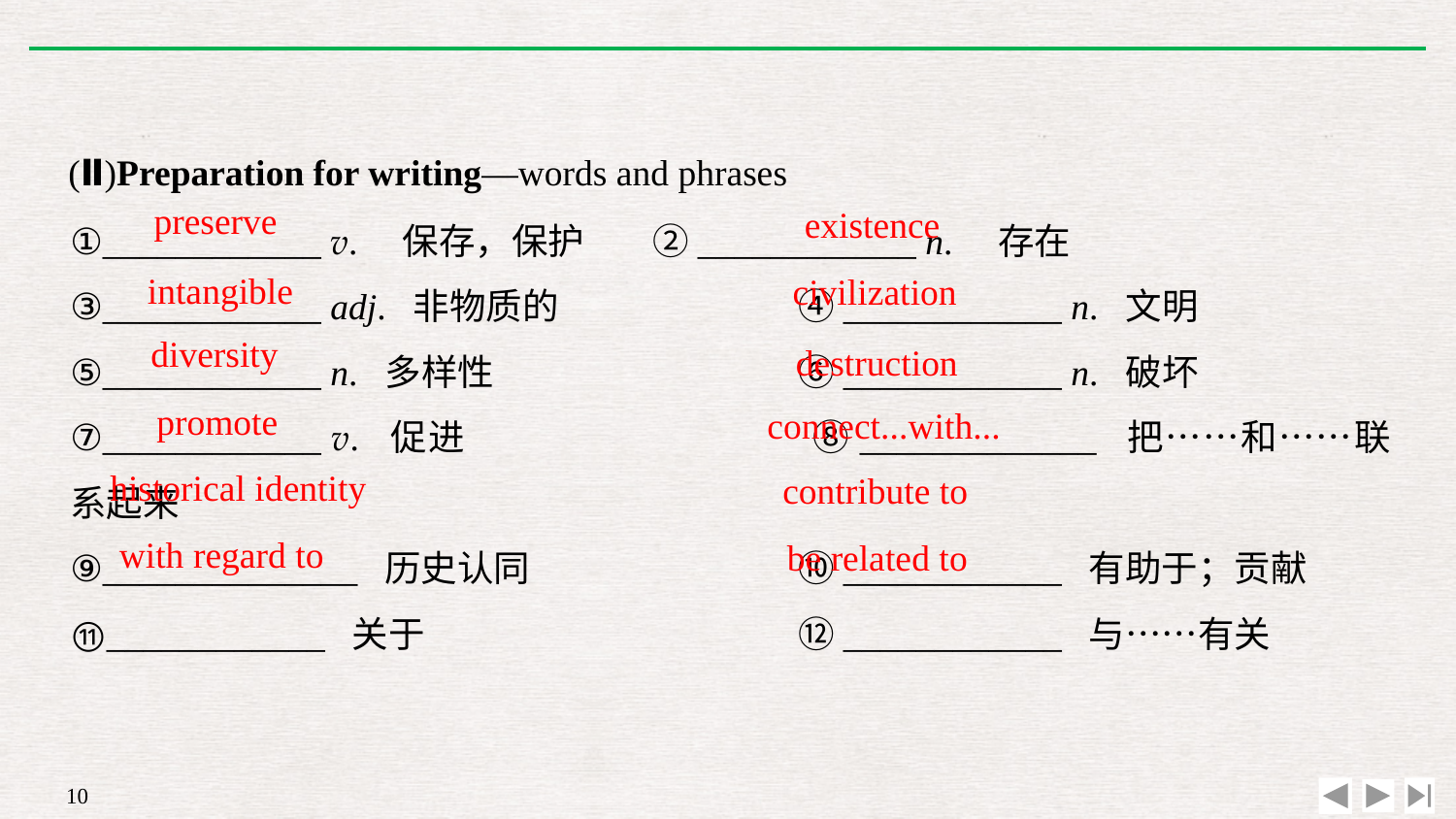

(Ⅱ)Preparation for writing—words and phrases
①____________ v.　保存，保护　	②____________ n.　存在
③____________ adj.  非物质的  		④____________ n.  文明
⑤____________ n.  多样性  		⑥____________ n.  破坏
⑦____________ v.  促进  			⑧_____________  把……和……联系起来
⑨______________  历史认同  		⑩____________  有助于；贡献
⑪____________  关于  			⑫____________  与……有关
preserve
existence
intangible
civilization
diversity
destruction
promote
connect...with...
historical identity
contribute to
with regard to
be related to